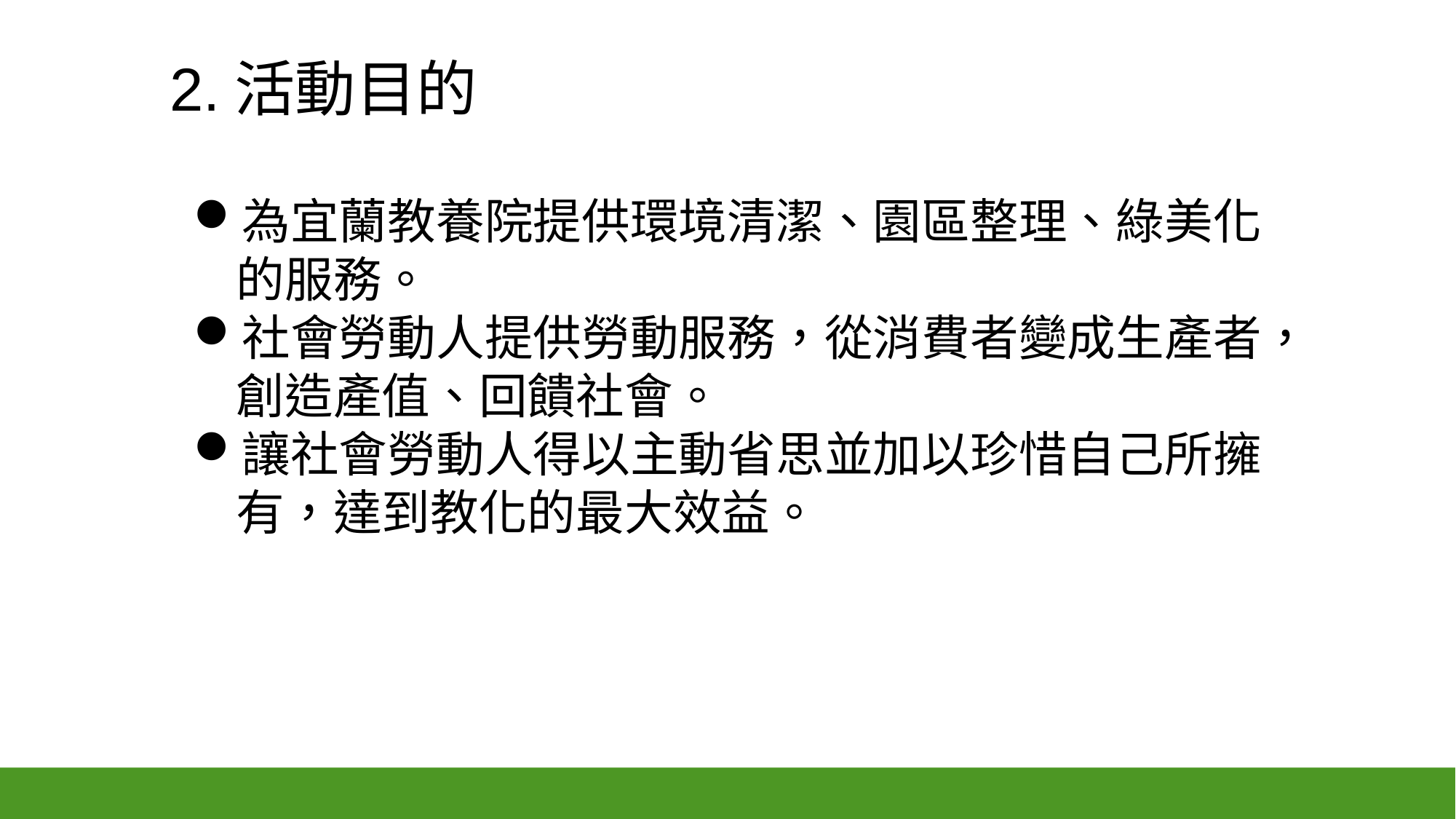

2.活動目的
為宜蘭教養院提供環境清潔、園區整理、綠美化的服務。
社會勞動人提供勞動服務，從消費者變成生產者，創造產值、回饋社會。
讓社會勞動人得以主動省思並加以珍惜自己所擁有，達到教化的最大效益。